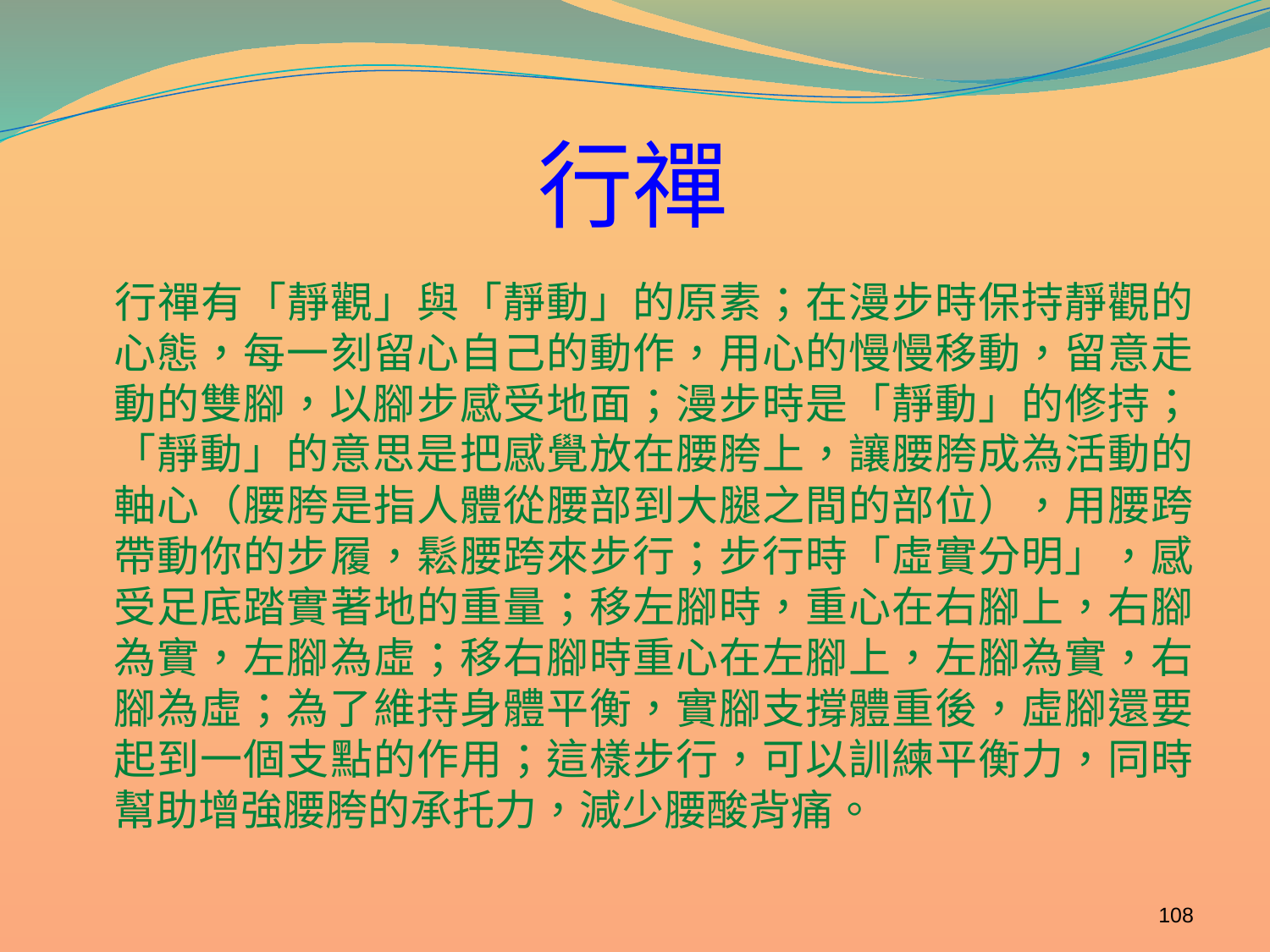

# 行禪
	行禪有「靜觀」與「靜動」的原素；在漫步時保持靜觀的心態，每一刻留心自己的動作，用心的慢慢移動，留意走動的雙腳，以腳步感受地面；漫步時是「靜動」的修持；「靜動」的意思是把感覺放在腰胯上，讓腰胯成為活動的軸心（腰胯是指人體從腰部到大腿之間的部位），用腰跨帶動你的步履，鬆腰跨來步行；步行時「虛實分明」，感受足底踏實著地的重量；移左腳時，重心在右腳上，右腳為實，左腳為虛；移右腳時重心在左腳上，左腳為實，右腳為虛；為了維持身體平衡，實腳支撐體重後，虛腳還要起到一個支點的作用；這樣步行，可以訓練平衡力，同時幫助增強腰胯的承托力，減少腰酸背痛。

108